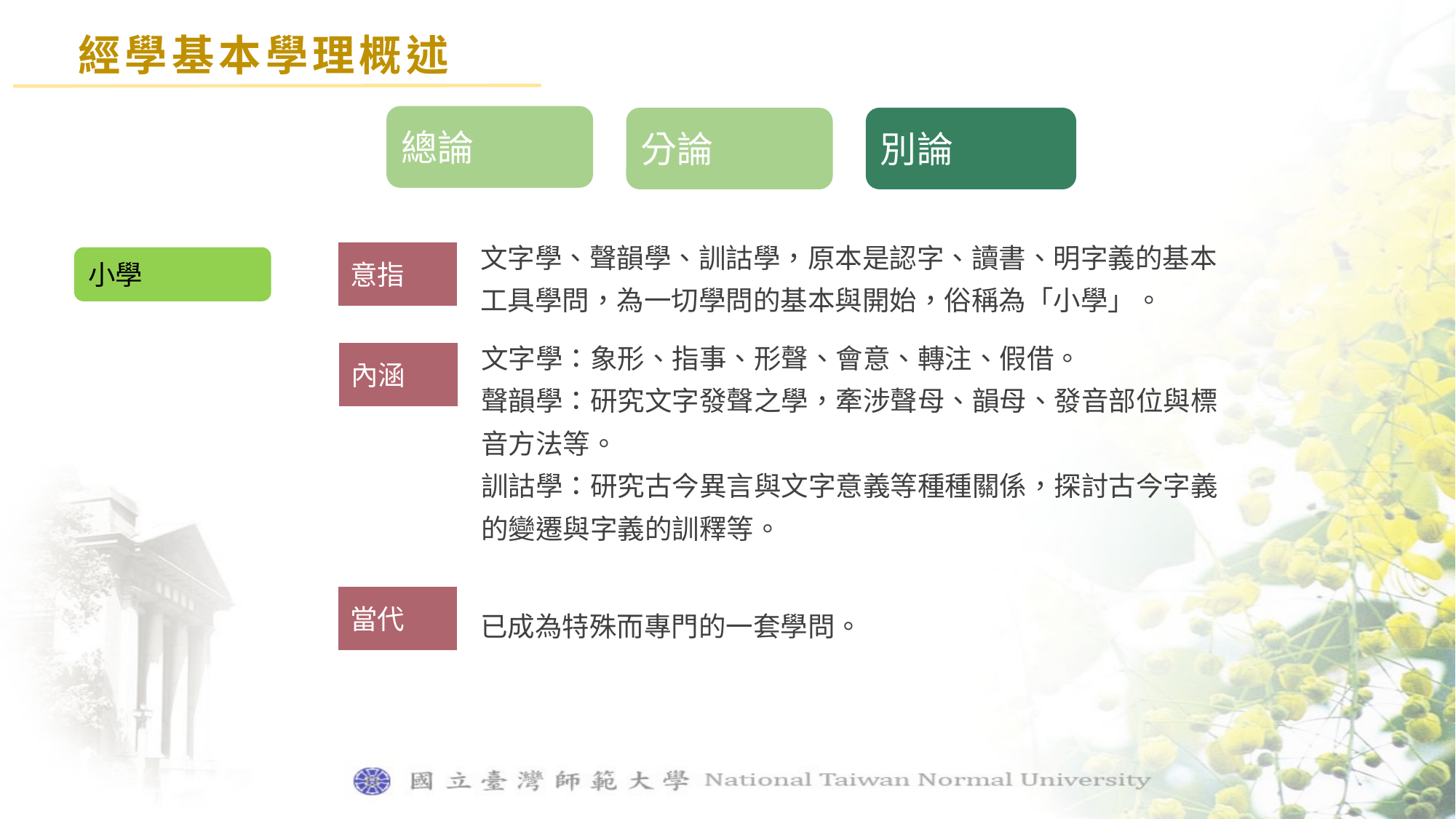

經學基本學理概述
總論
分論
別論
文字學、聲韻學、訓詁學，原本是認字、讀書、明字義的基本工具學問，為一切學問的基本與開始，俗稱為「小學」。
意指
小學
文字學：象形、指事、形聲、會意、轉注、假借。
聲韻學：研究文字發聲之學，牽涉聲母、韻母、發音部位與標音方法等。
訓詁學：研究古今異言與文字意義等種種關係，探討古今字義的變遷與字義的訓釋等。
內涵
當代
已成為特殊而專門的一套學問。